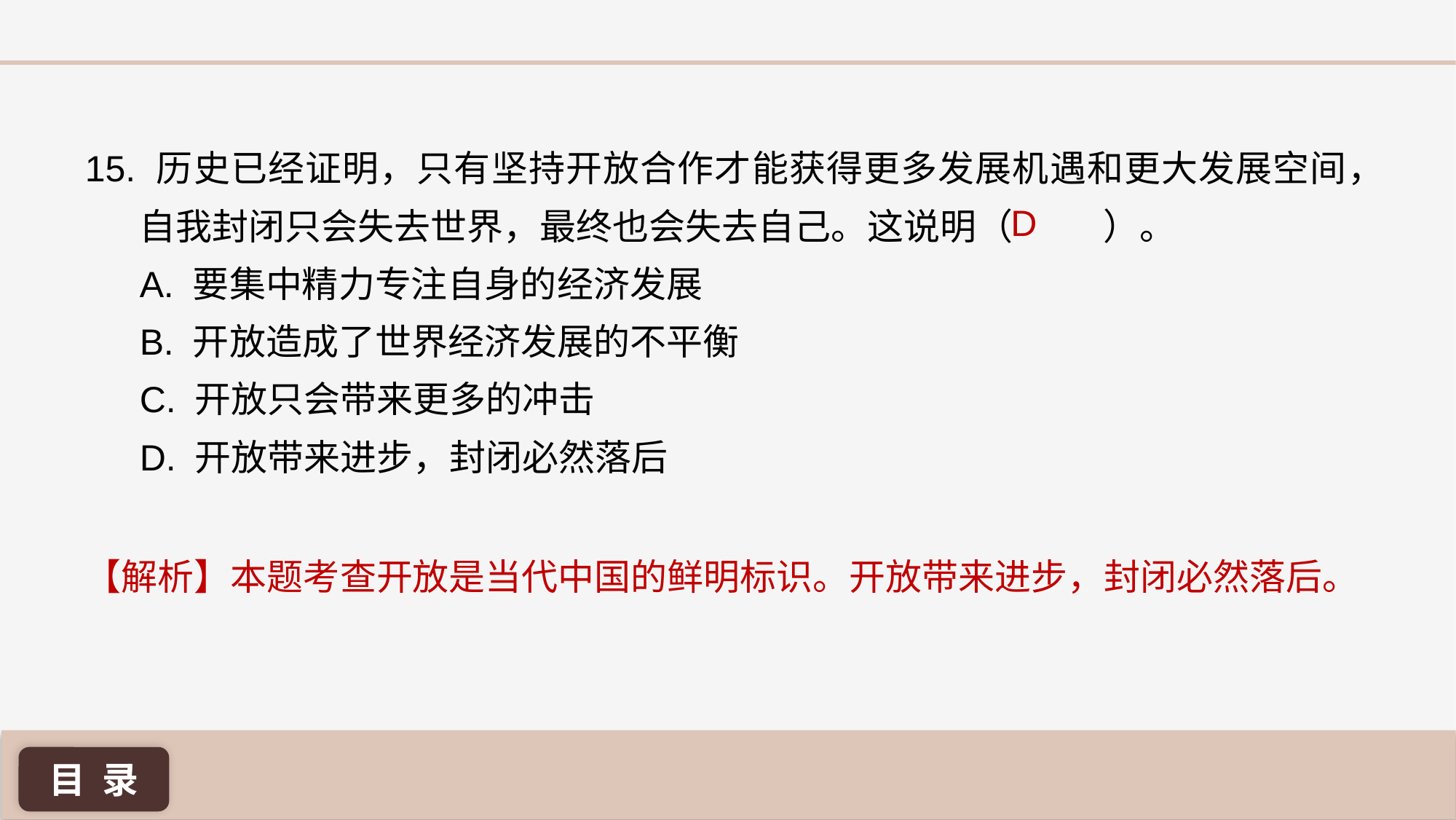

15. 历史已经证明，只有坚持开放合作才能获得更多发展机遇和更大发展空间，自我封闭只会失去世界，最终也会失去自己。这说明（           ）。
A. 要集中精力专注自身的经济发展
B. 开放造成了世界经济发展的不平衡
C. 开放只会带来更多的冲击
D. 开放带来进步，封闭必然落后
D
【解析】本题考查开放是当代中国的鲜明标识。开放带来进步，封闭必然落后。